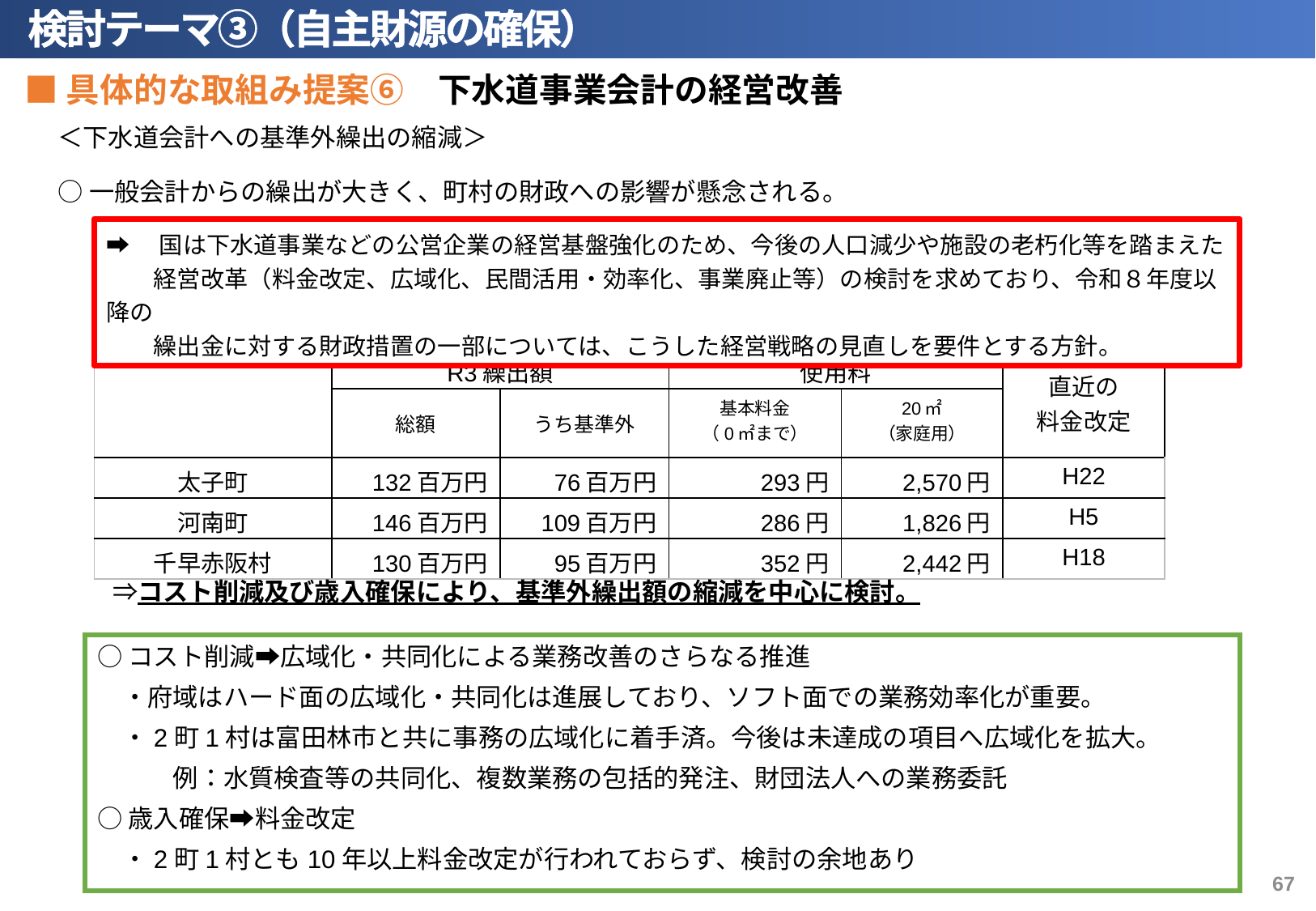

検討テーマ③（自主財源の確保）
■具体的な取組み提案⑥　下水道事業会計の経営改善
＜下水道会計への基準外繰出の縮減＞

○一般会計からの繰出が大きく、町村の財政への影響が懸念される。
➡　国は下水道事業などの公営企業の経営基盤強化のため、今後の人口減少や施設の老朽化等を踏まえた
　　経営改革（料金改定、広域化、民間活用・効率化、事業廃止等）の検討を求めており、令和８年度以降の
　　繰出金に対する財政措置の一部については、こうした経営戦略の見直しを要件とする方針。
|  | R3繰出額 |  | 使用料 |  | 直近の 料金改定 |
| --- | --- | --- | --- | --- | --- |
|  | 総額 | うち基準外 | 基本料金 （0㎡まで） | 20㎡ （家庭用） |  |
| 太子町 | 132百万円 | 76百万円 | 293円 | 2,570円 | H22 |
| 河南町 | 146百万円 | 109百万円 | 286円 | 1,826円 | H5 |
| 千早赤阪村 | 130百万円 | 95百万円 | 352円 | 2,442円 | H18 |
　⇒コスト削減及び歳入確保により、基準外繰出額の縮減を中心に検討。
○コスト削減➡広域化・共同化による業務改善のさらなる推進
　・府域はハード面の広域化・共同化は進展しており、ソフト面での業務効率化が重要。
　・2町1村は富田林市と共に事務の広域化に着手済。今後は未達成の項目へ広域化を拡大。
　　　例：水質検査等の共同化、複数業務の包括的発注、財団法人への業務委託
○歳入確保➡料金改定
　・2町1村とも10年以上料金改定が行われておらず、検討の余地あり

67